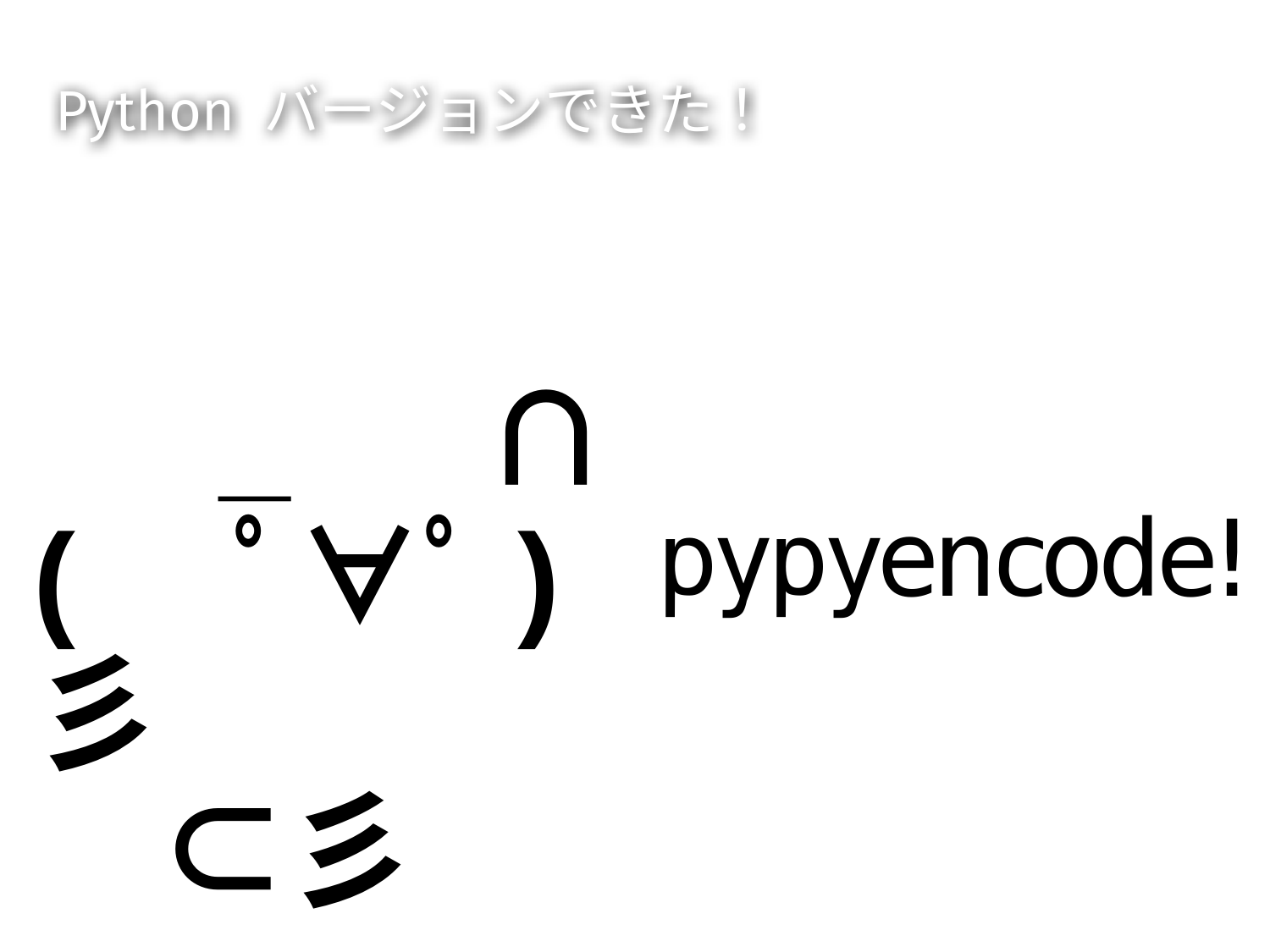

# Python バージョンできた！
　 _ 　∩
(　ﾟ∀ﾟ)彡
　⊂彡
pypyencode!